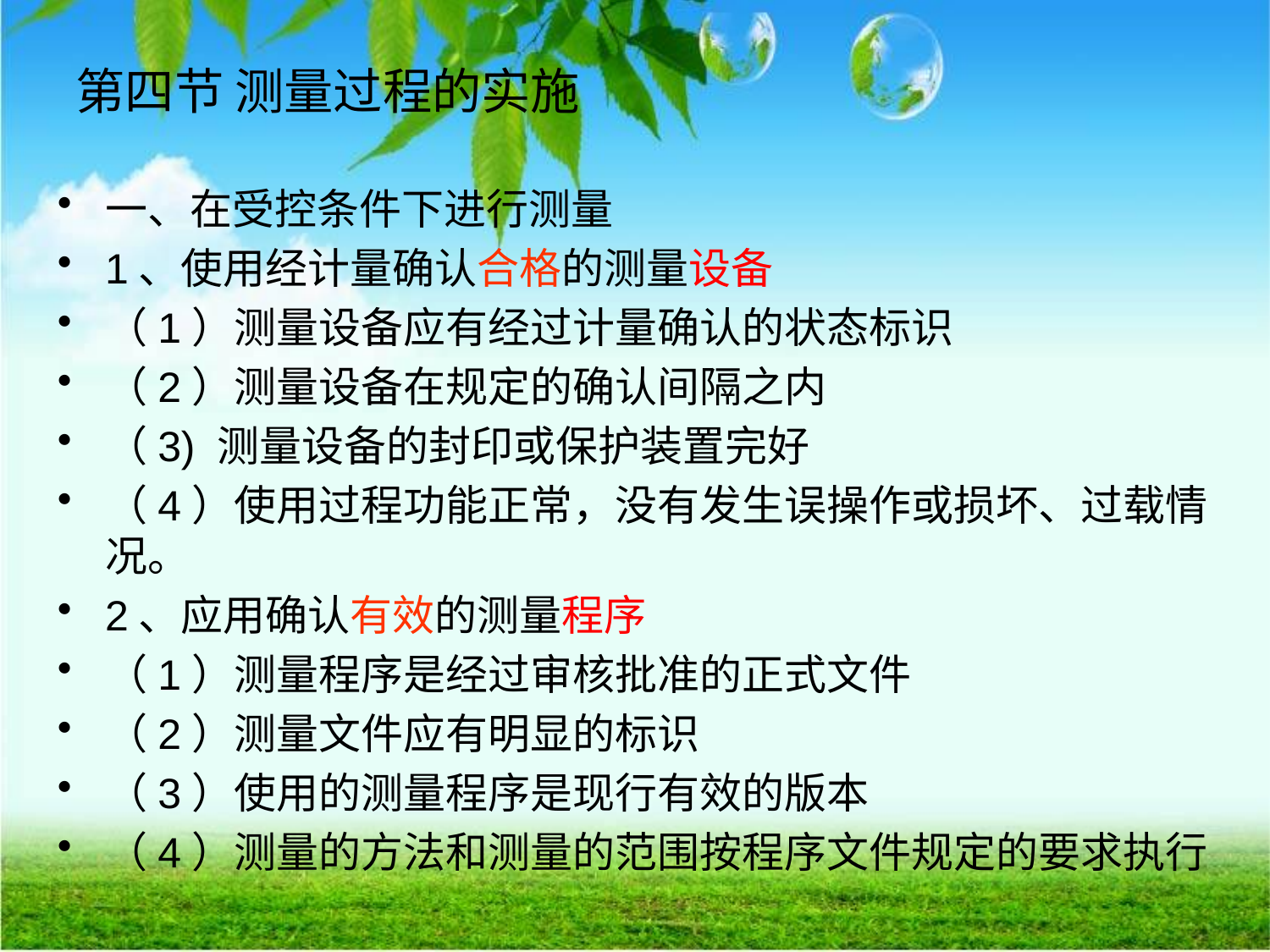

# 第四节 测量过程的实施
一、在受控条件下进行测量
1、使用经计量确认合格的测量设备
（1）测量设备应有经过计量确认的状态标识
（2）测量设备在规定的确认间隔之内
（3) 测量设备的封印或保护装置完好
（4）使用过程功能正常，没有发生误操作或损坏、过载情况。
2、应用确认有效的测量程序
（1）测量程序是经过审核批准的正式文件
（2）测量文件应有明显的标识
（3）使用的测量程序是现行有效的版本
（4）测量的方法和测量的范围按程序文件规定的要求执行